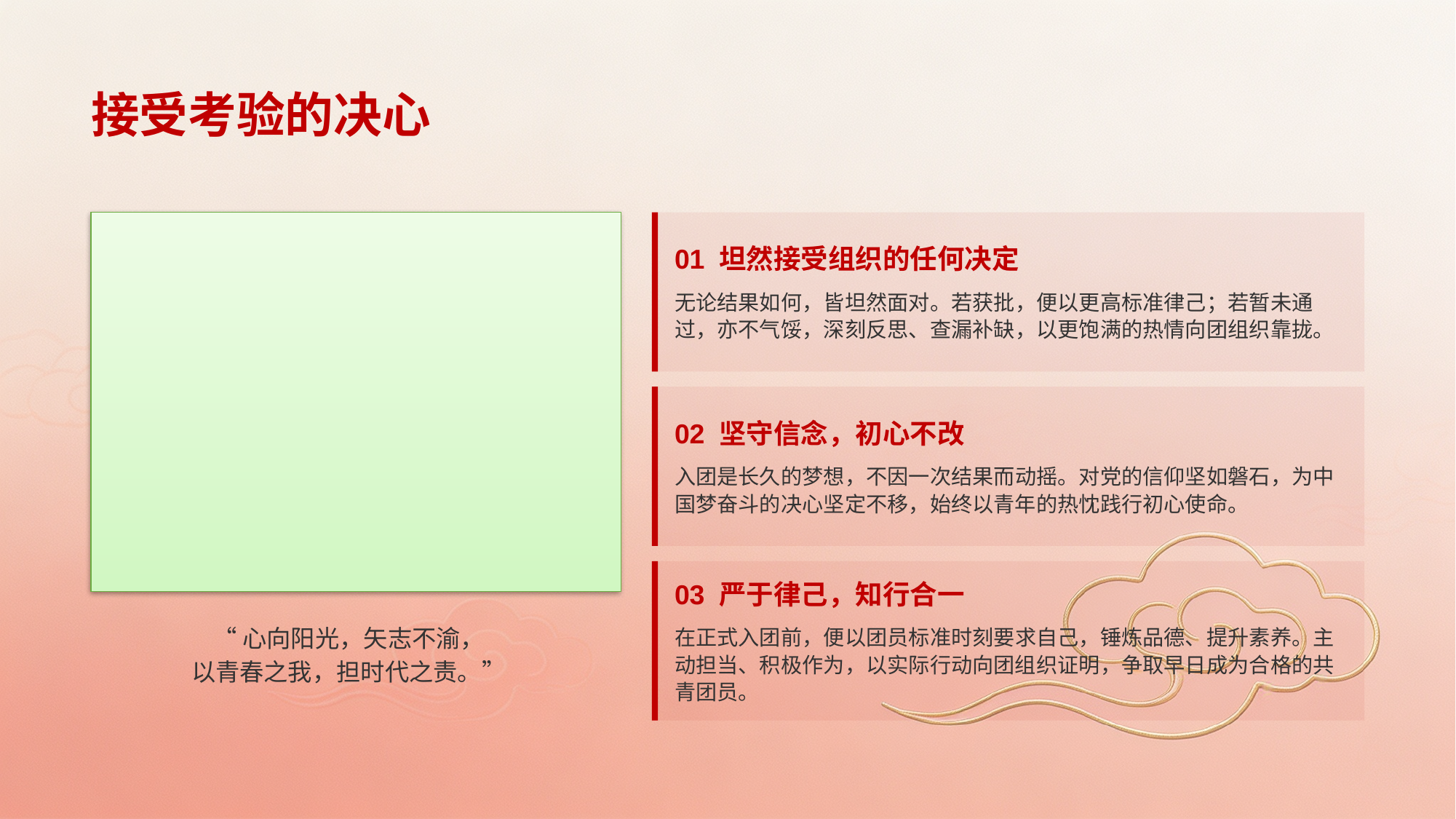

接受考验的决心

01 坦然接受组织的任何决定
无论结果如何，皆坦然面对。若获批，便以更高标准律己；若暂未通过，亦不气馁，深刻反思、查漏补缺，以更饱满的热情向团组织靠拢。

02 坚守信念，初心不改
入团是长久的梦想，不因一次结果而动摇。对党的信仰坚如磐石，为中国梦奋斗的决心坚定不移，始终以青年的热忱践行初心使命。

03 严于律己，知行合一
在正式入团前，便以团员标准时刻要求自己，锤炼品德、提升素养。主动担当、积极作为，以实际行动向团组织证明，争取早日成为合格的共青团员。
“心向阳光，矢志不渝，
以青春之我，担时代之责。”